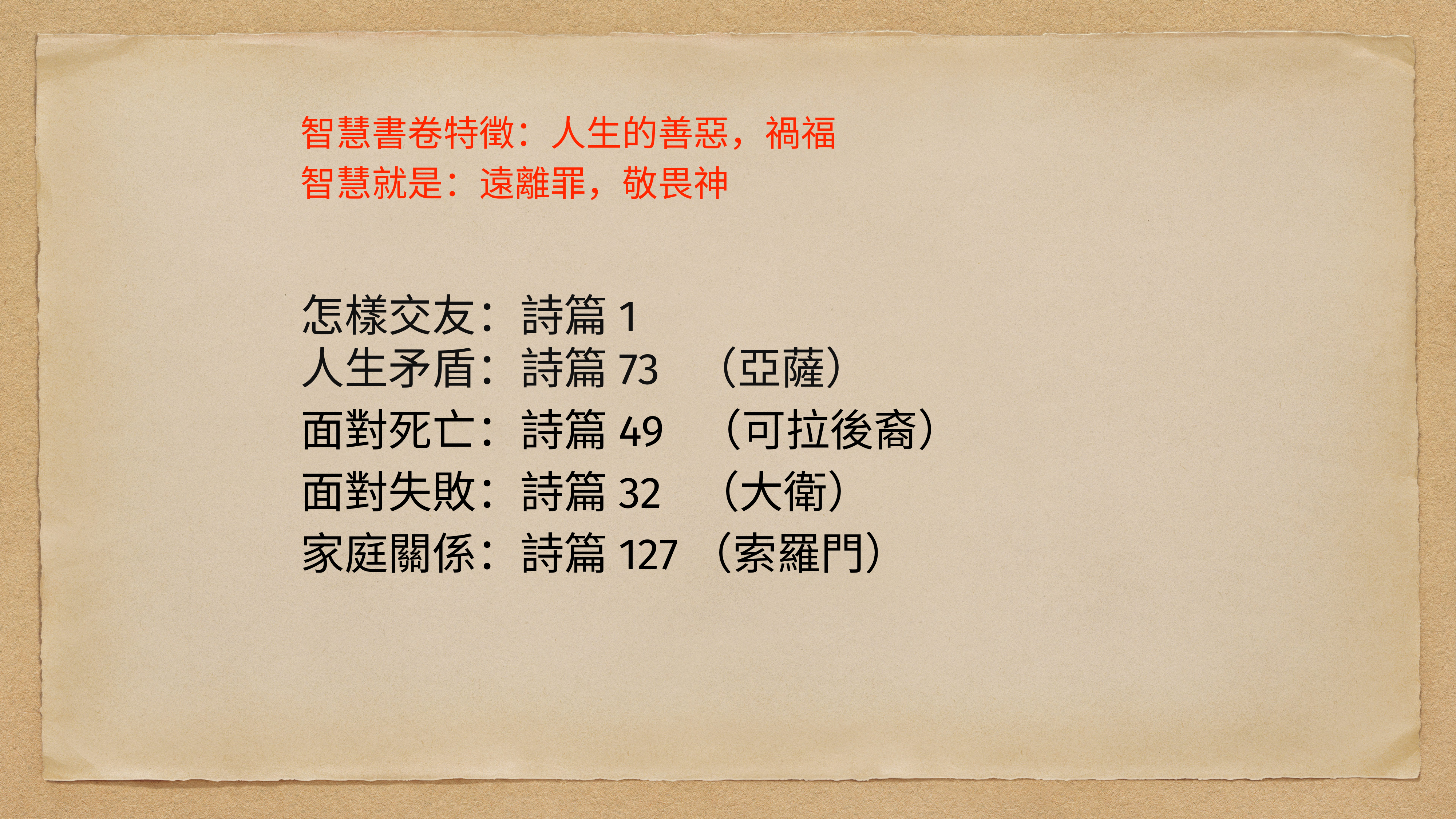

智慧書卷特徵：人生的善惡，禍福
智慧就是：遠離罪，敬畏神
怎樣交友：詩篇1
人生矛盾：詩篇73  （亞薩）
面對死亡：詩篇49  （可拉後裔）
面對失敗：詩篇32  （大衛）
家庭關係：詩篇127（索羅門）